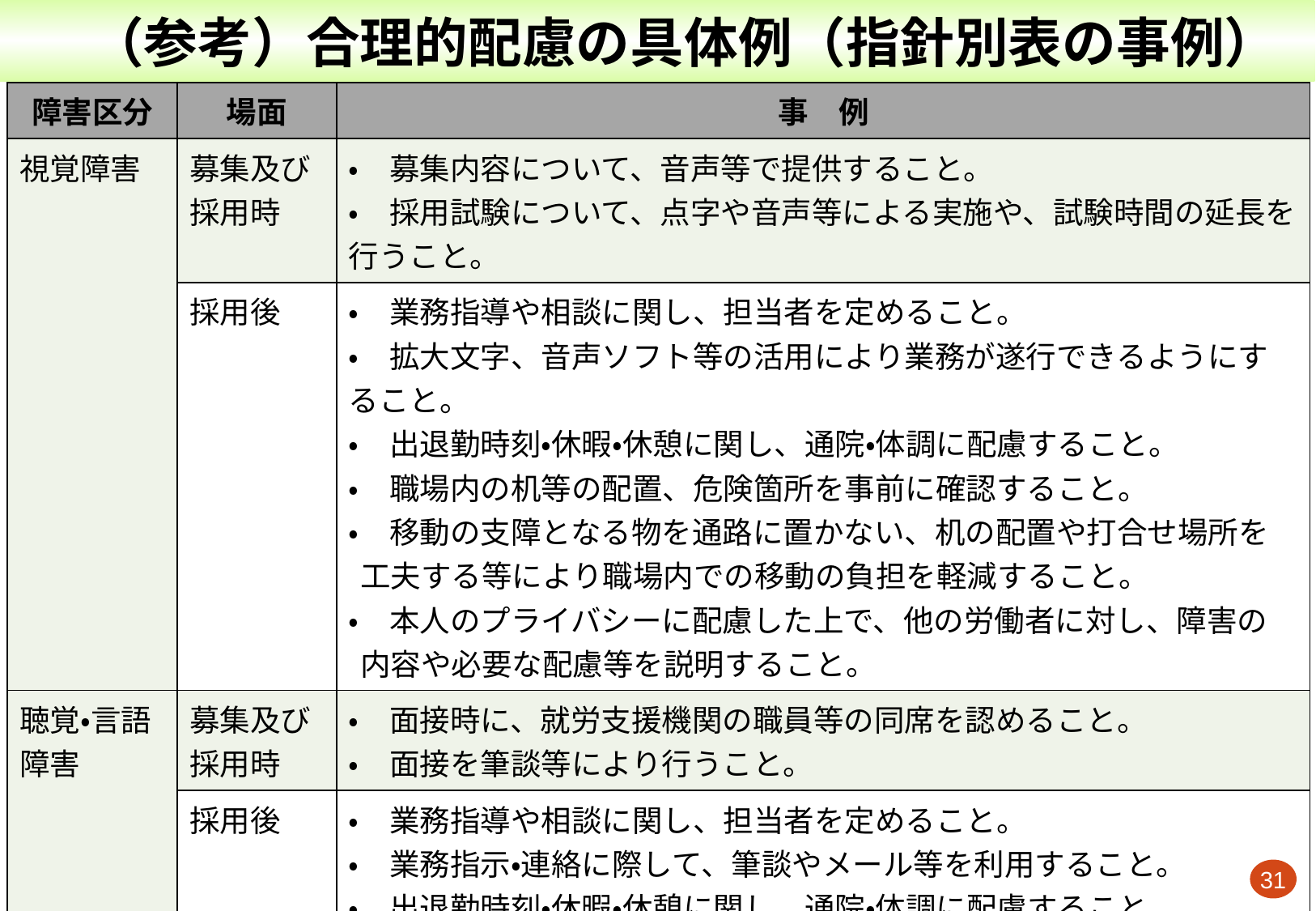

（参考）合理的配慮の具体例（指針別表の事例）
| 障害区分 | 場面 | 事　例 |
| --- | --- | --- |
| 視覚障害 | 募集及び採用時 | ・　募集内容について、音声等で提供すること。 ・　採用試験について、点字や音声等による実施や、試験時間の延長を行うこと。 |
|  | 採用後 | ・　業務指導や相談に関し、担当者を定めること。 ・　拡大文字、音声ソフト等の活用により業務が遂行できるようにすること。 ・　出退勤時刻・休暇・休憩に関し、通院・体調に配慮すること。 ・　職場内の机等の配置、危険箇所を事前に確認すること。 ・　移動の支障となる物を通路に置かない、机の配置や打合せ場所を工夫する等により職場内での移動の負担を軽減すること。 ・　本人のプライバシーに配慮した上で、他の労働者に対し、障害の内容や必要な配慮等を説明すること。 |
| 聴覚・言語障害 | 募集及び採用時 | ・　面接時に、就労支援機関の職員等の同席を認めること。 ・　面接を筆談等により行うこと。 |
|  | 採用後 | ・　業務指導や相談に関し、担当者を定めること。 ・　業務指示・連絡に際して、筆談やメール等を利用すること。 ・　出退勤時刻・休暇・休憩に関し、通院・体調に配慮すること。 ・　危険箇所や危険の発生等を視覚で確認できるようにすること。 ・　本人のプライバシーに配慮した上で、他の労働者に対し、障害の内容や必要な配慮等を説明すること。 |
31